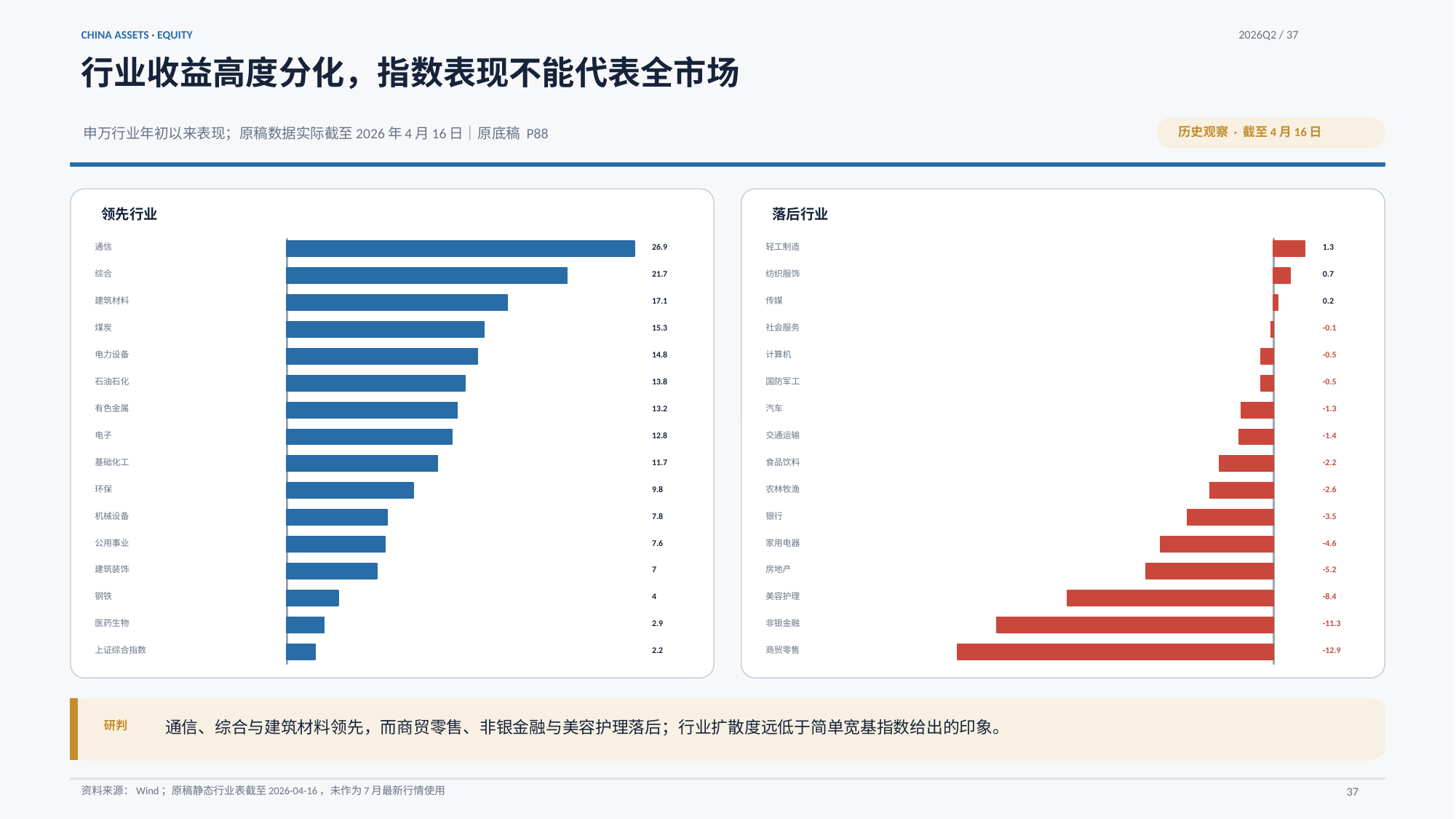

CHINA ASSETS · EQUITY
2026Q2 / 37
行业收益高度分化，指数表现不能代表全市场

历史观察 · 截至4月16日
申万行业年初以来表现；原稿数据实际截至2026年4月16日｜原底稿 P88

领先行业
落后行业
通信
26.9
轻工制造
1.3

综合
21.7
纺织服饰
0.7

建筑材料
17.1
传媒
0.2

煤炭
15.3
社会服务
-0.1

电力设备
14.8
计算机
-0.5

石油石化
13.8
国防军工
-0.5

有色金属
13.2
汽车
-1.3

电子
12.8
交通运输
-1.4

基础化工
11.7
食品饮料
-2.2

环保
9.8
农林牧渔
-2.6

机械设备
7.8
银行
-3.5

公用事业
7.6
家用电器
-4.6

建筑装饰
7
房地产
-5.2

钢铁
4
美容护理
-8.4

医药生物
2.9
非银金融
-11.3

上证综合指数
2.2
商贸零售
-12.9

通信、综合与建筑材料领先，而商贸零售、非银金融与美容护理落后；行业扩散度远低于简单宽基指数给出的印象。
研判

资料来源：Wind；原稿静态行业表截至2026-04-16，未作为7月最新行情使用
37